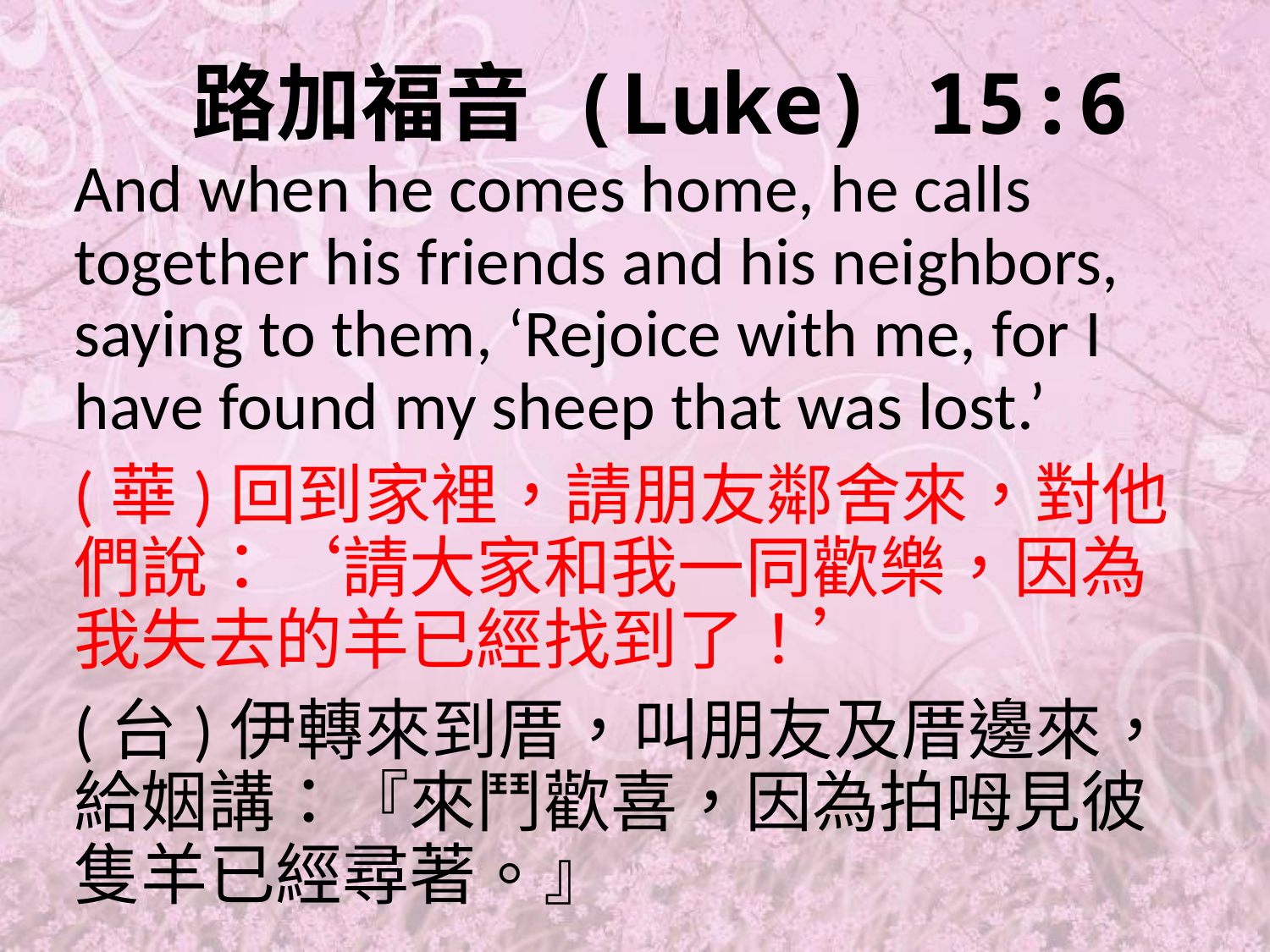

# 路加福音 (Luke) 15:6
And when he comes home, he calls together his friends and his neighbors, saying to them, ‘Rejoice with me, for I have found my sheep that was lost.’
(華)回到家裡，請朋友鄰舍來，對他們說：‘請大家和我一同歡樂，因為我失去的羊已經找到了！’
(台)伊轉來到厝，叫朋友及厝邊來，給姻講：『來鬥歡喜，因為拍呣見彼隻羊已經尋著。』